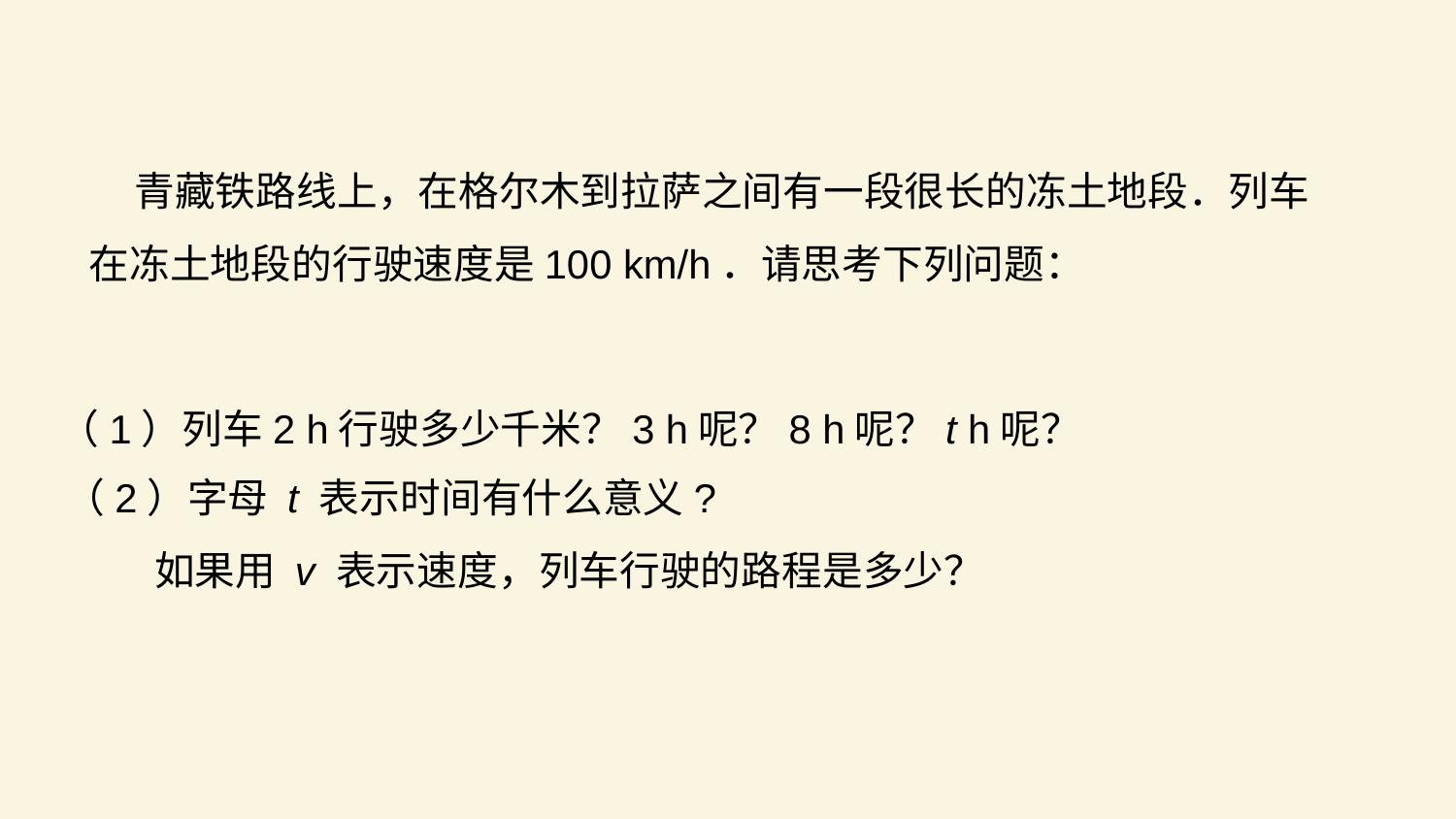

青藏铁路线上，在格尔木到拉萨之间有一段很长的冻土地段．列车在冻土地段的行驶速度是100 km/h．请思考下列问题：
（1）列车2 h行驶多少千米？3 h呢？8 h呢？t h呢？
（2）字母 t 表示时间有什么意义?
　　 如果用 v 表示速度，列车行驶的路程是多少？